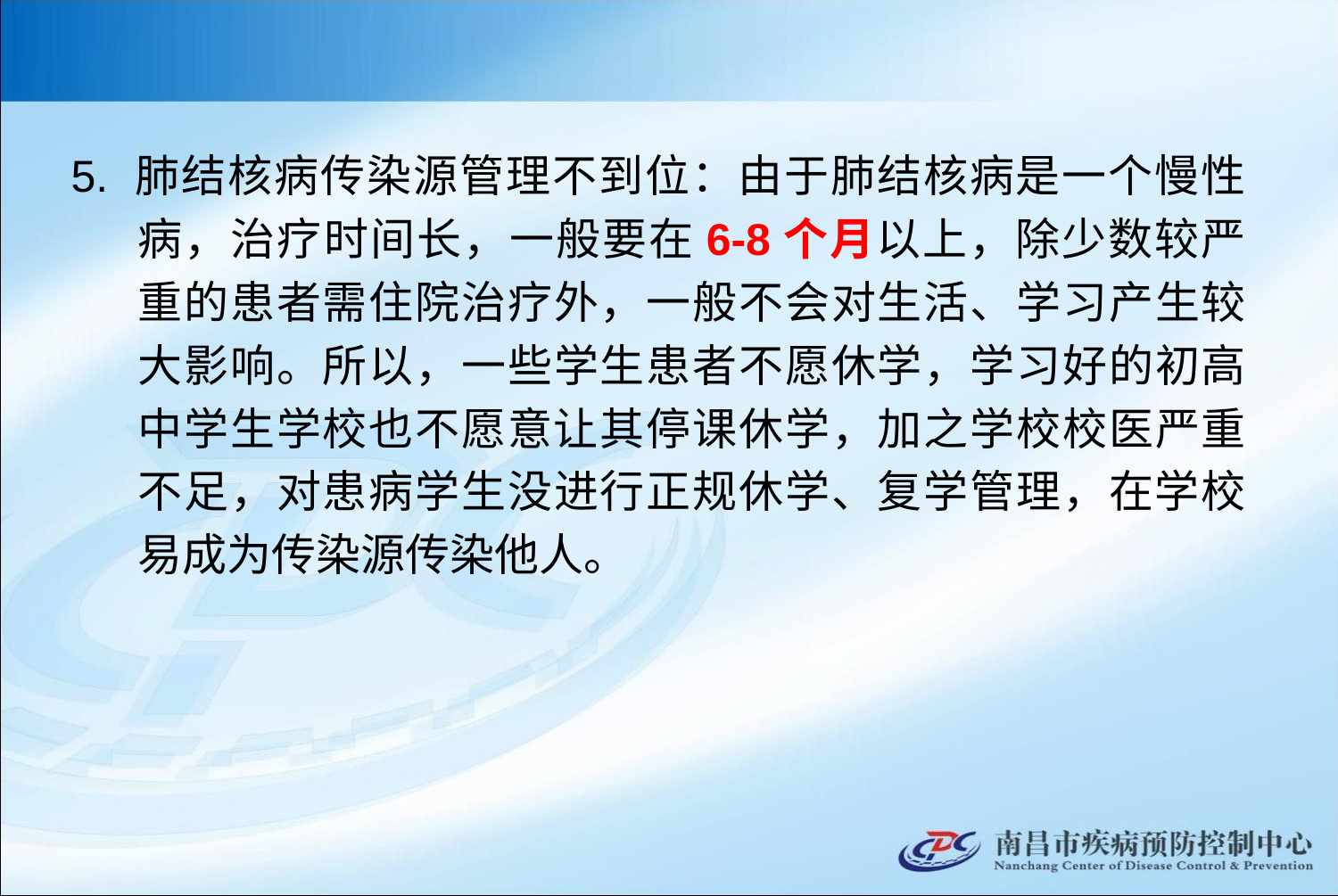

#

5. 肺结核病传染源管理不到位：由于肺结核病是一个慢性病，治疗时间长，一般要在6-8个月以上，除少数较严重的患者需住院治疗外，一般不会对生活、学习产生较大影响。所以，一些学生患者不愿休学，学习好的初高中学生学校也不愿意让其停课休学，加之学校校医严重不足，对患病学生没进行正规休学、复学管理，在学校易成为传染源传染他人。